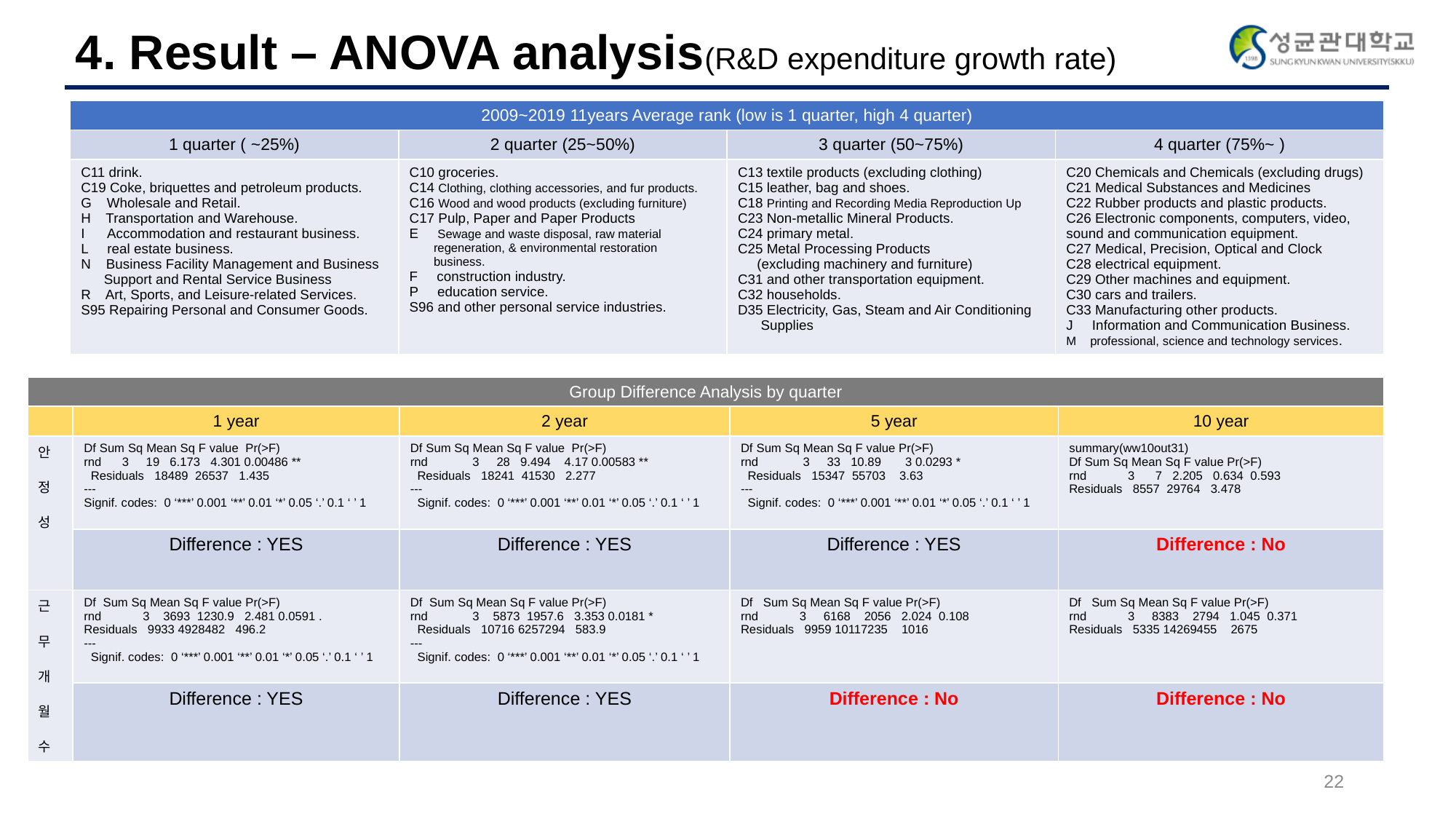

4. Result – ANOVA analysis(R&D expenditure growth rate)

| 2009~2019 11years Average rank (low is 1 quarter, high 4 quarter) | 25~50% | 50~75% | 75%~ |
| --- | --- | --- | --- |
| 1 quarter ( ~25%) | 2 quarter (25~50%) | 3 quarter (50~75%) | 4 quarter (75%~ ) |
| C11 drink. C19 Coke, briquettes and petroleum products. G Wholesale and Retail. H Transportation and Warehouse. I Accommodation and restaurant business. L real estate business. N Business Facility Management and Business Support and Rental Service Business R Art, Sports, and Leisure-related Services. S95 Repairing Personal and Consumer Goods. | C10 groceries. C14 Clothing, clothing accessories, and fur products. C16 Wood and wood products (excluding furniture) C17 Pulp, Paper and Paper Products E Sewage and waste disposal, raw material regeneration, & environmental restoration business. F construction industry. P education service. S96 and other personal service industries. | C13 textile products (excluding clothing) C15 leather, bag and shoes. C18 Printing and Recording Media Reproduction Up C23 Non-metallic Mineral Products. C24 primary metal. C25 Metal Processing Products (excluding machinery and furniture) C31 and other transportation equipment. C32 households. D35 Electricity, Gas, Steam and Air Conditioning Supplies | C20 Chemicals and Chemicals (excluding drugs) C21 Medical Substances and Medicines C22 Rubber products and plastic products. C26 Electronic components, computers, video, sound and communication equipment. C27 Medical, Precision, Optical and Clock C28 electrical equipment. C29 Other machines and equipment. C30 cars and trailers. C33 Manufacturing other products. J Information and Communication Business. M professional, science and technology services. |

| Group Difference Analysis by quarter |  | 25~50% | 50~75% | 75%~ |
| --- | --- | --- | --- | --- |
|  | 1 year | 2 year | 5 year | 10 year |
| 안 정 성 | Df Sum Sq Mean Sq F value Pr(>F) rnd 3 19 6.173 4.301 0.00486 \*\* Residuals 18489 26537 1.435 --- Signif. codes: 0 ‘\*\*\*’ 0.001 ‘\*\*’ 0.01 ‘\*’ 0.05 ‘.’ 0.1 ‘ ’ 1 | Df Sum Sq Mean Sq F value Pr(>F) rnd 3 28 9.494 4.17 0.00583 \*\* Residuals 18241 41530 2.277 --- Signif. codes: 0 ‘\*\*\*’ 0.001 ‘\*\*’ 0.01 ‘\*’ 0.05 ‘.’ 0.1 ‘ ’ 1 | Df Sum Sq Mean Sq F value Pr(>F) rnd 3 33 10.89 3 0.0293 \* Residuals 15347 55703 3.63 --- Signif. codes: 0 ‘\*\*\*’ 0.001 ‘\*\*’ 0.01 ‘\*’ 0.05 ‘.’ 0.1 ‘ ’ 1 | summary(ww10out31) Df Sum Sq Mean Sq F value Pr(>F) rnd 3 7 2.205 0.634 0.593 Residuals 8557 29764 3.478 |
|  | Difference : YES | Difference : YES | Difference : YES | Difference : No |
| 근 무 개 월 수 | Df Sum Sq Mean Sq F value Pr(>F) rnd 3 3693 1230.9 2.481 0.0591 . Residuals 9933 4928482 496.2 --- Signif. codes: 0 ‘\*\*\*’ 0.001 ‘\*\*’ 0.01 ‘\*’ 0.05 ‘.’ 0.1 ‘ ’ 1 | Df Sum Sq Mean Sq F value Pr(>F) rnd 3 5873 1957.6 3.353 0.0181 \* Residuals 10716 6257294 583.9 --- Signif. codes: 0 ‘\*\*\*’ 0.001 ‘\*\*’ 0.01 ‘\*’ 0.05 ‘.’ 0.1 ‘ ’ 1 | Df Sum Sq Mean Sq F value Pr(>F) rnd 3 6168 2056 2.024 0.108 Residuals 9959 10117235 1016 | Df Sum Sq Mean Sq F value Pr(>F) rnd 3 8383 2794 1.045 0.371 Residuals 5335 14269455 2675 |
|  | Difference : YES | Difference : YES | Difference : No | Difference : No |
22